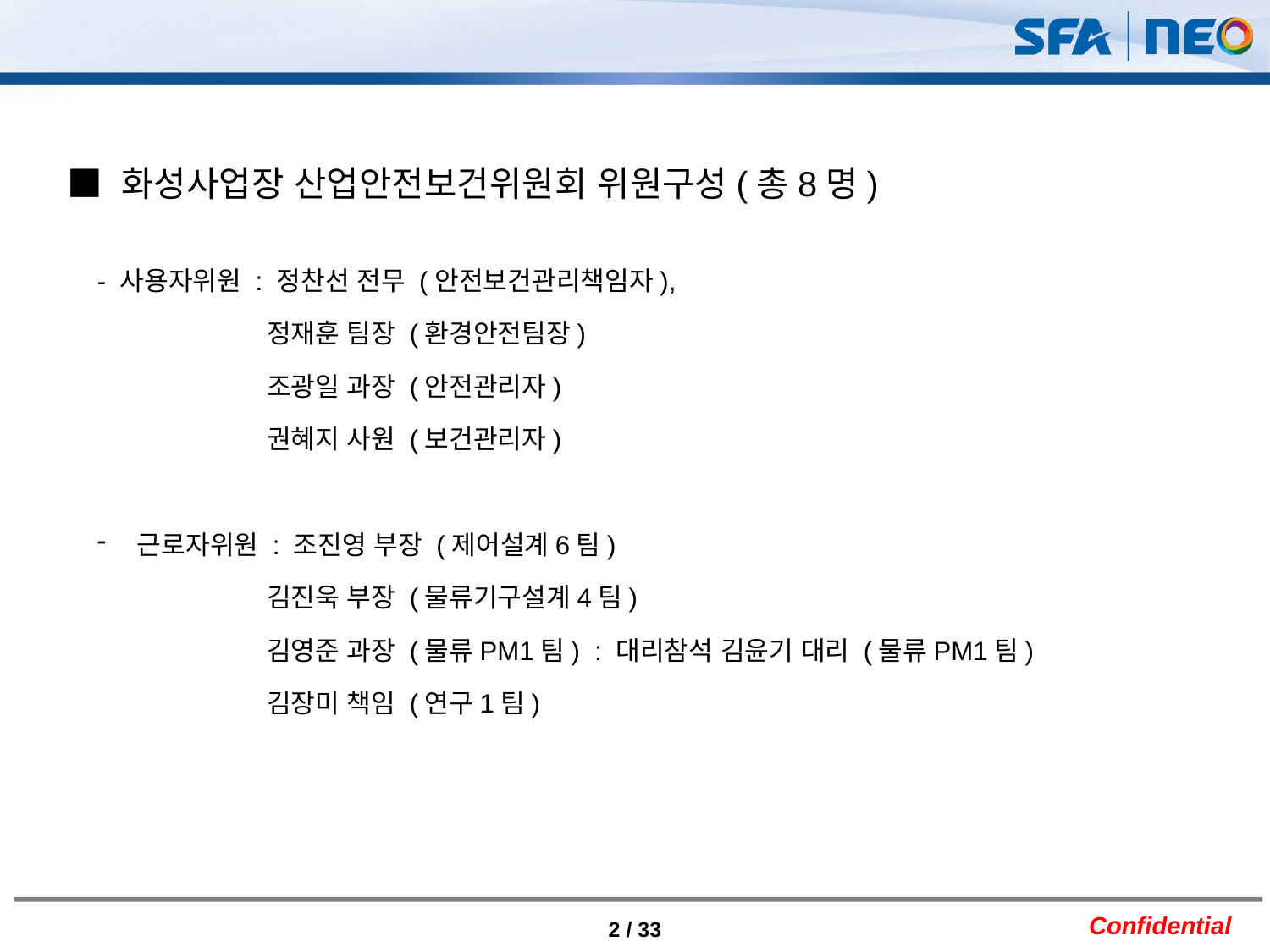

■ 화성사업장 산업안전보건위원회 위원구성(총8명)
- 사용자위원 : 정찬선 전무 (안전보건관리책임자),
                      정재훈 팀장 (환경안전팀장)
                      조광일 과장 (안전관리자)
                      권혜지 사원 (보건관리자)

근로자위원 : 조진영 부장 (제어설계6팀)
                      김진욱 부장 (물류기구설계4팀)
                      김영준 과장 (물류PM1팀)  : 대리참석 김윤기 대리 (물류PM1팀)
                      김장미 책임 (연구1팀)